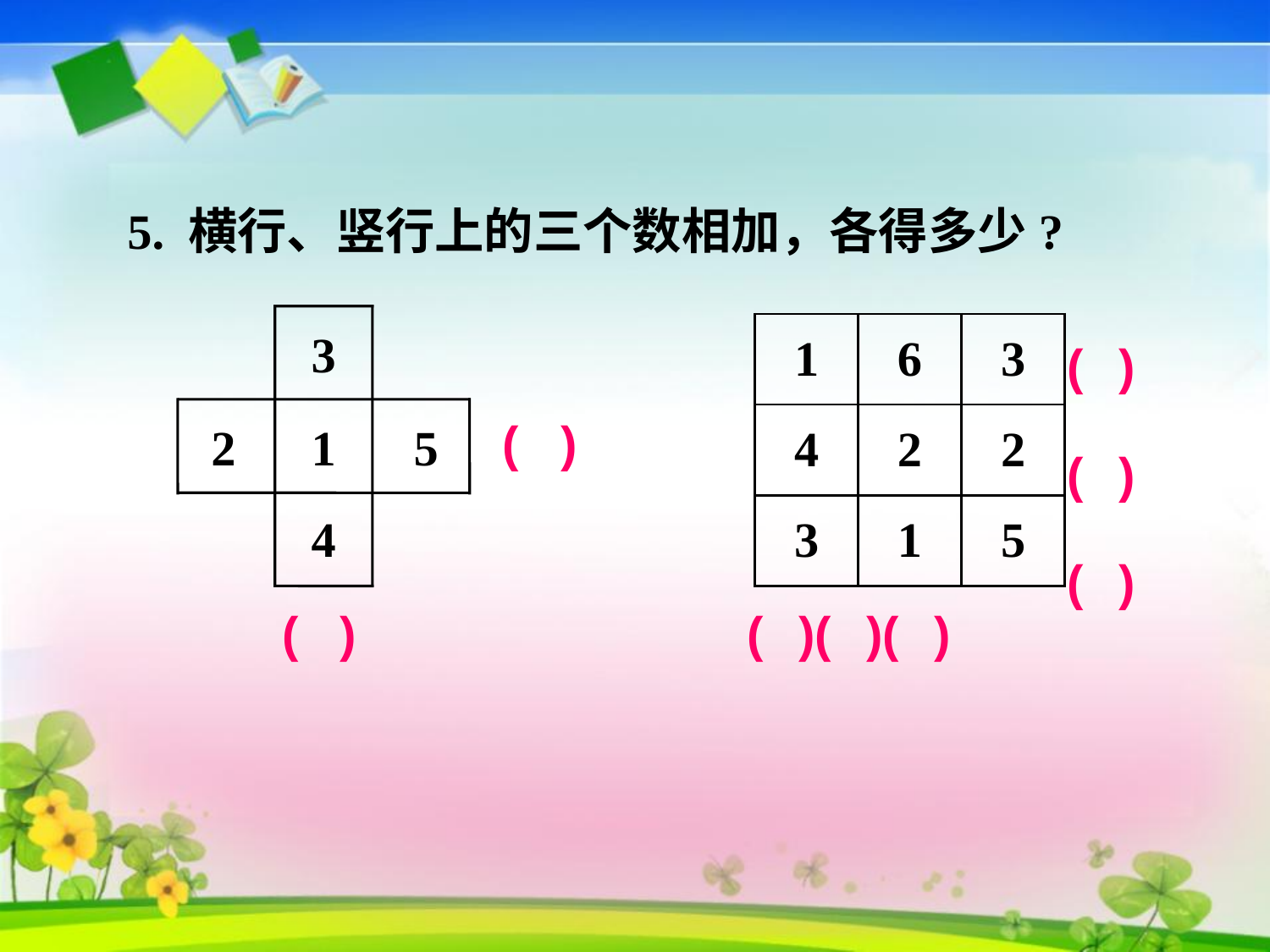

5. 横行、竖行上的三个数相加，各得多少?
(   )
(   )
(   )
3

2

1
5

4

| 1 | 6 | 3 |
| --- | --- | --- |
| 4 | 2 | 2 |
| 3 | 1 | 5 |
(   )
(   )
(   )(   )(   )